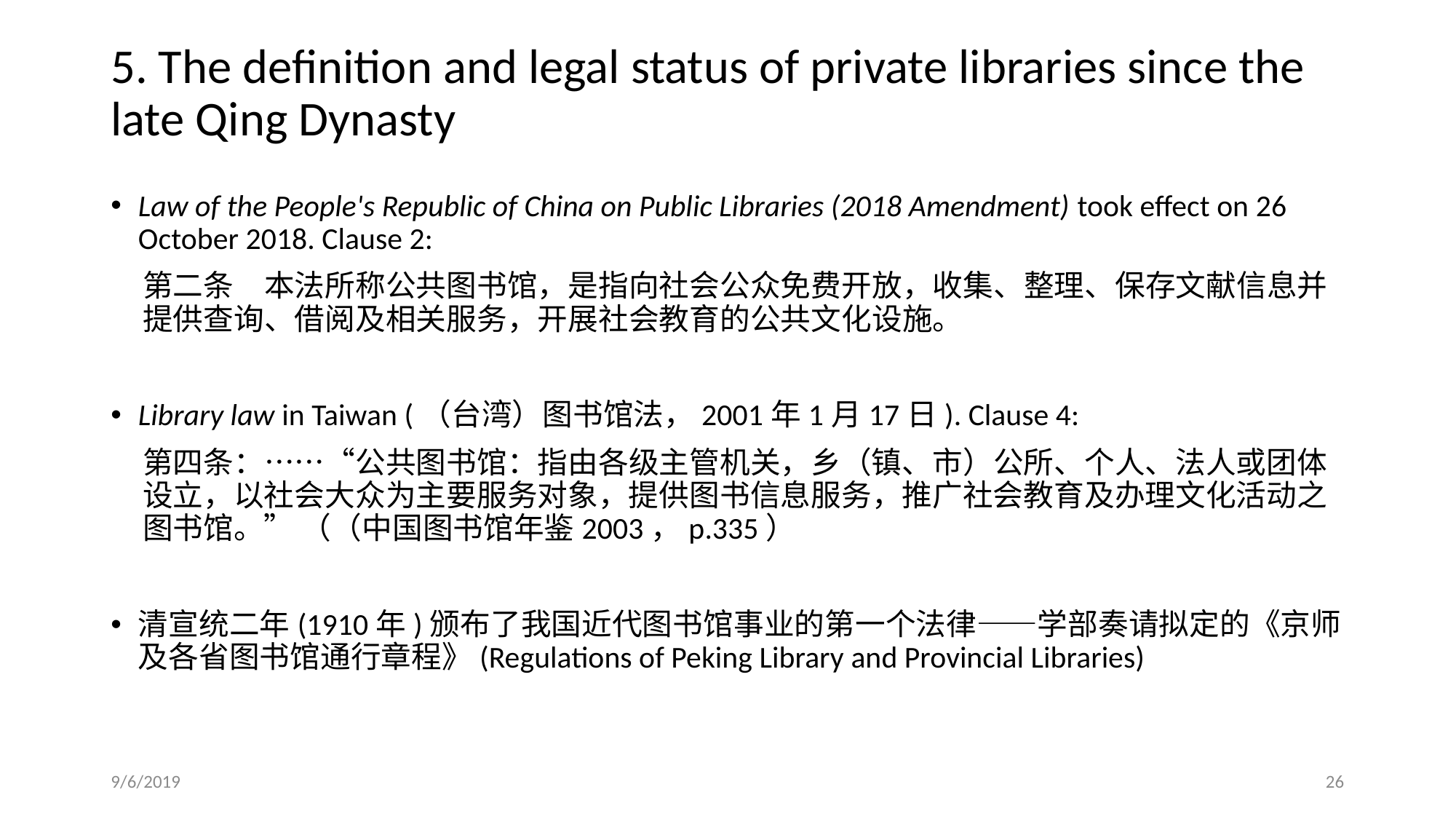

# 5. The definition and legal status of private libraries since the late Qing Dynasty
Law of the People's Republic of China on Public Libraries (2018 Amendment) took effect on 26 October 2018. Clause 2:
第二条　本法所称公共图书馆，是指向社会公众免费开放，收集、整理、保存文献信息并提供查询、借阅及相关服务，开展社会教育的公共文化设施。

Library law in Taiwan (（台湾）图书馆法，2001年1月17日). Clause 4:
第四条：……“公共图书馆：指由各级主管机关，乡（镇、市）公所、个人、法人或团体设立，以社会大众为主要服务对象，提供图书信息服务，推广社会教育及办理文化活动之图书馆。” （（中国图书馆年鉴2003，p.335）

清宣统二年(1910年)颁布了我国近代图书馆事业的第一个法律——学部奏请拟定的《京师及各省图书馆通行章程》(Regulations of Peking Library and Provincial Libraries)

9/6/2019
26